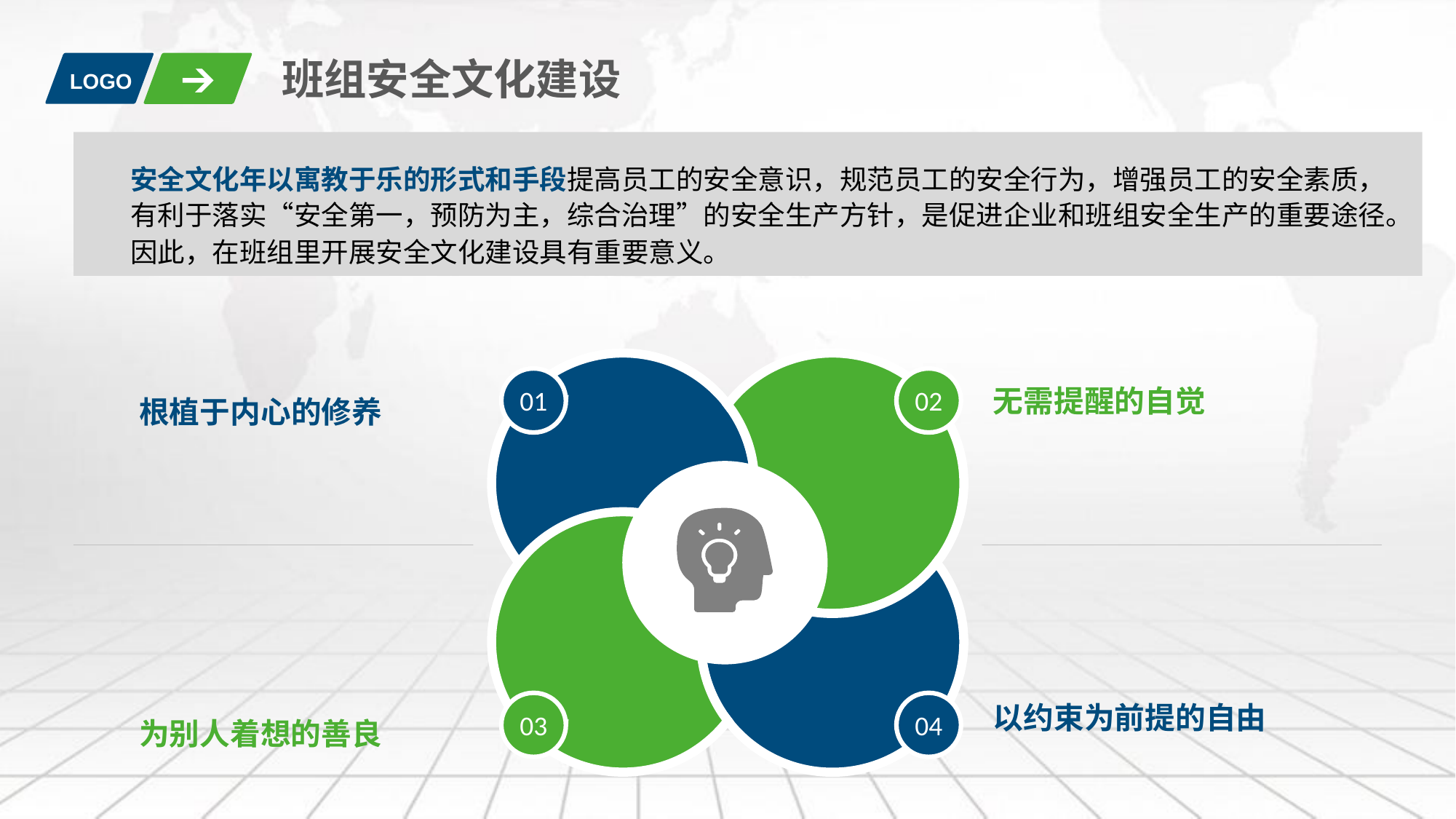

班组安全文化建设

LOGO

安全文化年以寓教于乐的形式和手段提高员工的安全意识，规范员工的安全行为，增强员工的安全素质，有利于落实“安全第一，预防为主，综合治理”的安全生产方针，是促进企业和班组安全生产的重要途径。因此，在班组里开展安全文化建设具有重要意义。

01
02

03
04
无需提醒的自觉
根植于内心的修养
以约束为前提的自由
为别人着想的善良